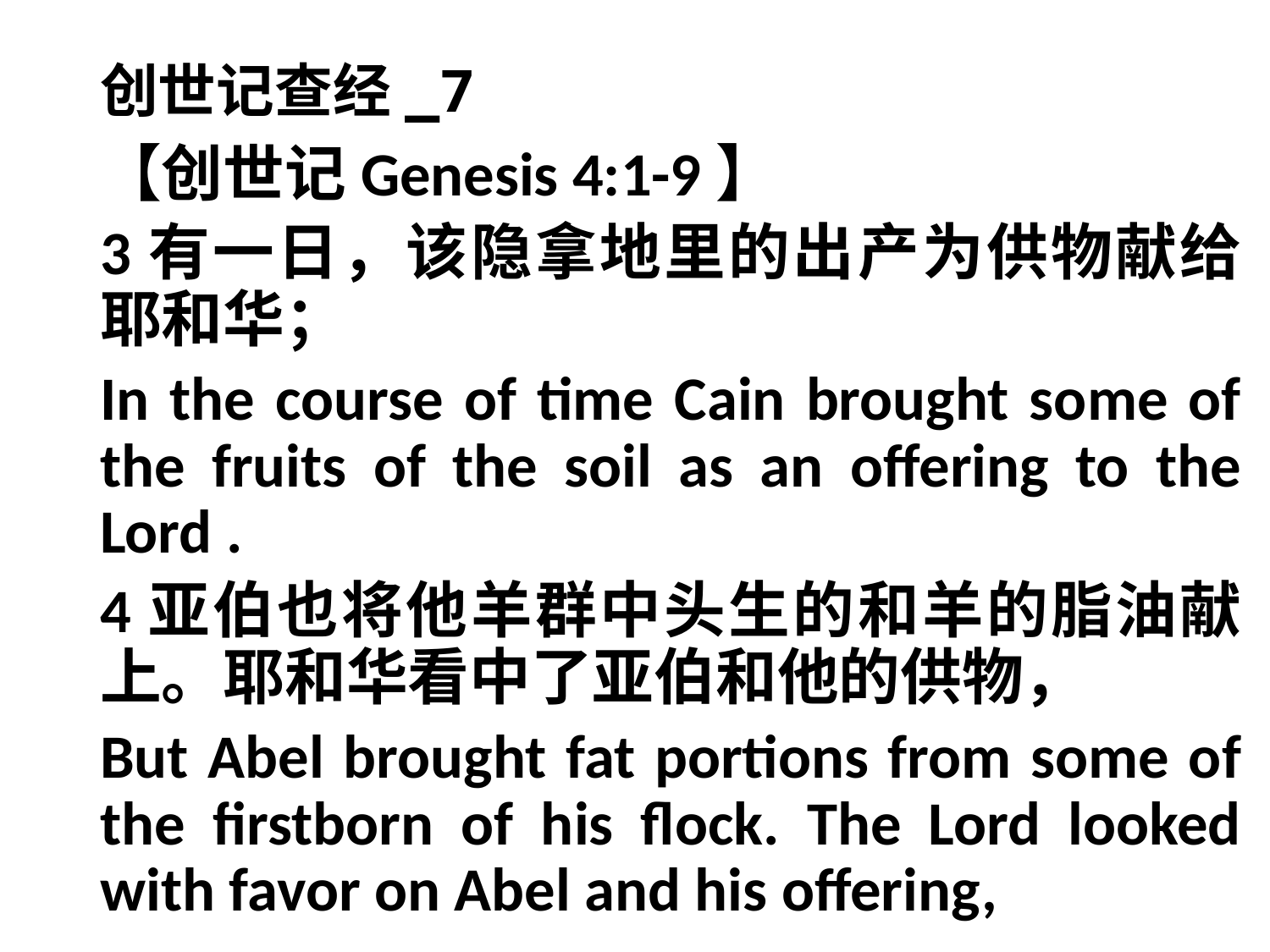

# 创世记查经_7
【创世记Genesis 4:1-9】
3有一日，该隐拿地里的出产为供物献给耶和华；
In the course of time Cain brought some of the fruits of the soil as an offering to the Lord .
4亚伯也将他羊群中头生的和羊的脂油献上。耶和华看中了亚伯和他的供物，
But Abel brought fat portions from some of the firstborn of his flock. The Lord looked with favor on Abel and his offering,